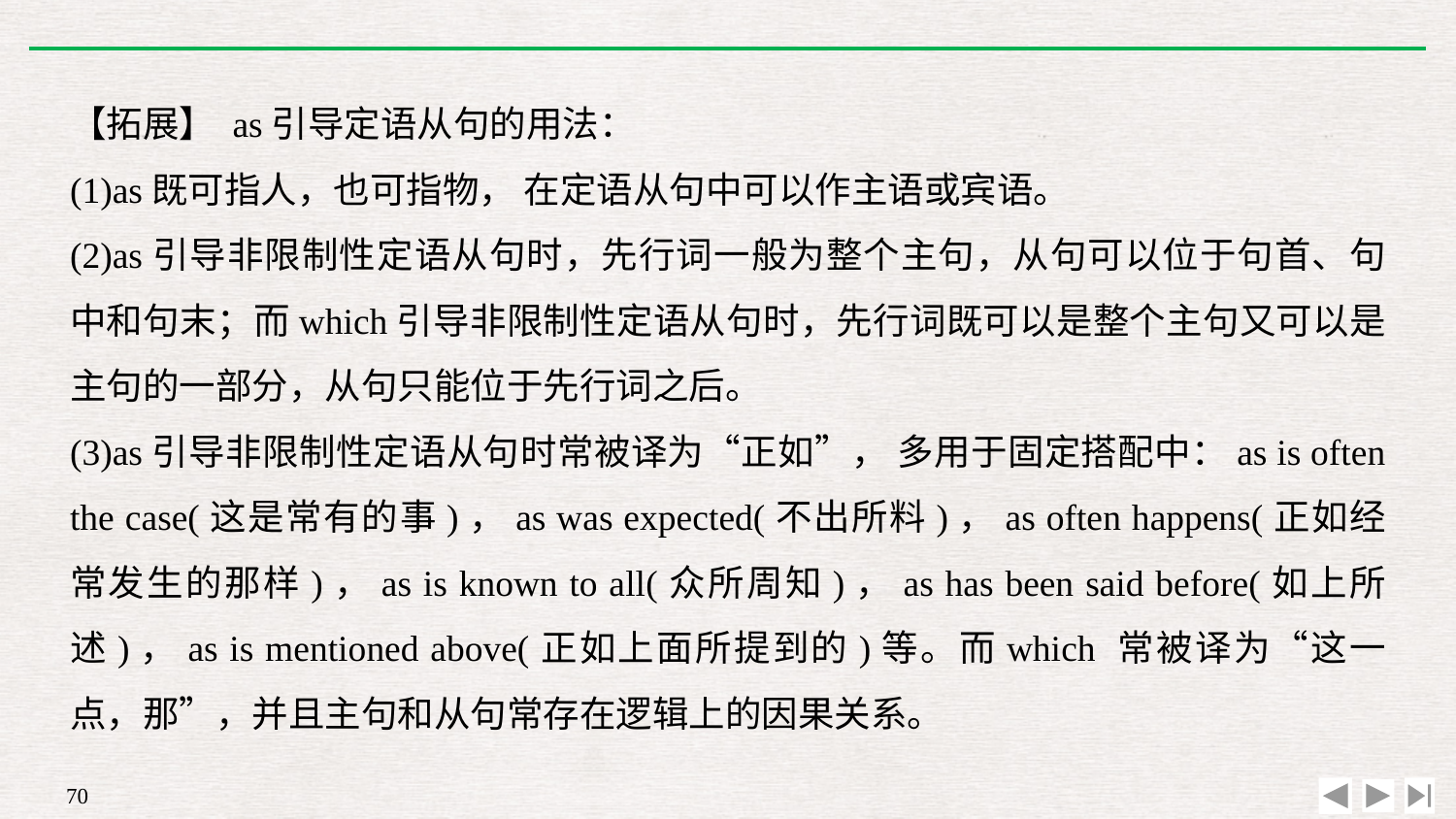

【拓展】 as引导定语从句的用法：
(1)as既可指人，也可指物， 在定语从句中可以作主语或宾语。
(2)as引导非限制性定语从句时，先行词一般为整个主句，从句可以位于句首、句中和句末；而which引导非限制性定语从句时，先行词既可以是整个主句又可以是主句的一部分，从句只能位于先行词之后。
(3)as引导非限制性定语从句时常被译为“正如”， 多用于固定搭配中：as is often the case(这是常有的事)，as was expected(不出所料)，as often happens(正如经常发生的那样)，as is known to all(众所周知)，as has been said before(如上所述)，as is mentioned above(正如上面所提到的)等。而which 常被译为“这一点，那”，并且主句和从句常存在逻辑上的因果关系。